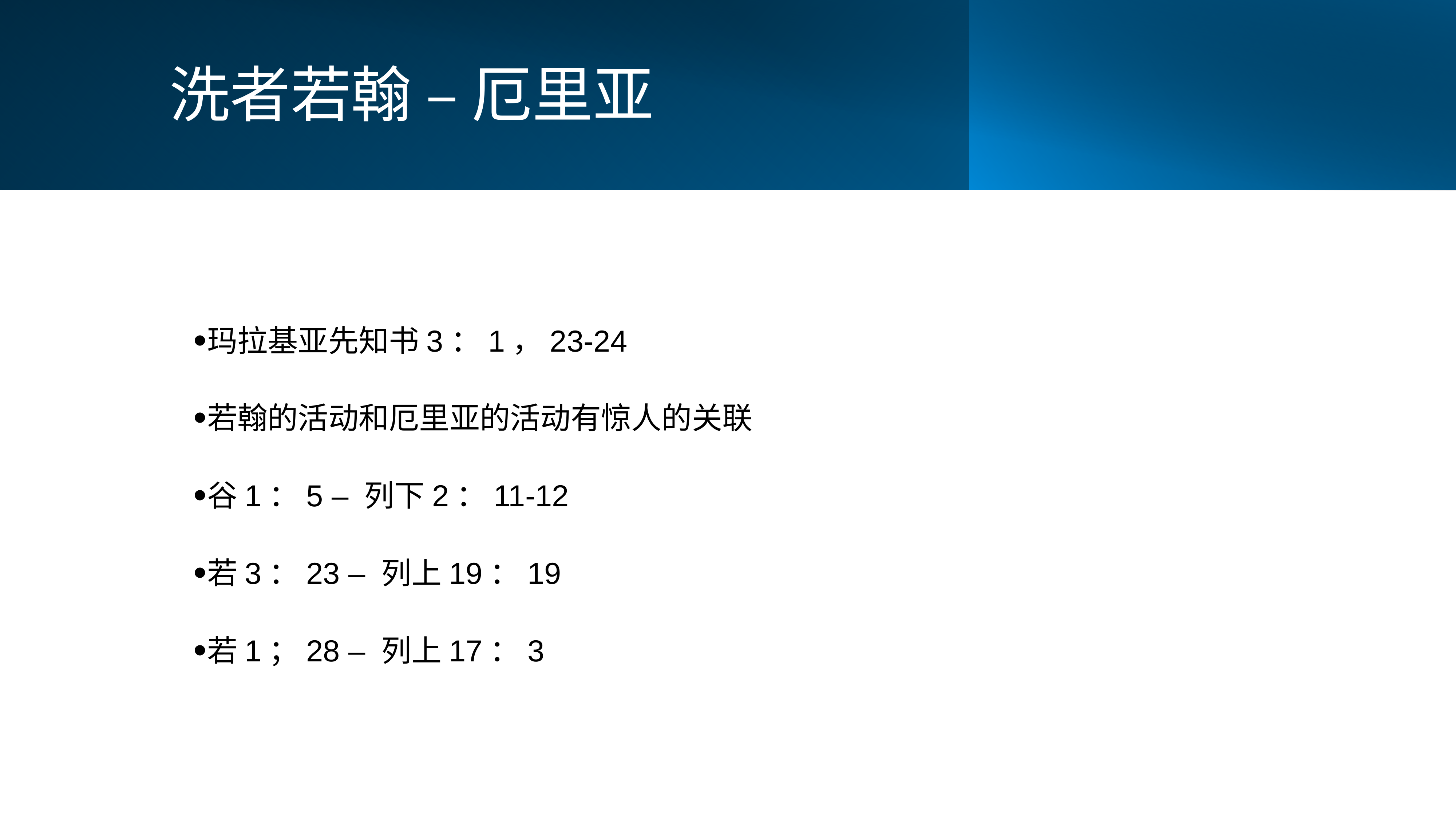

# 洗者若翰 – 厄里亚
玛拉基亚先知书3：1，23-24
若翰的活动和厄里亚的活动有惊人的关联
谷1：5 – 列下2：11-12
若3：23 – 列上19：19
若1；28 – 列上17：3